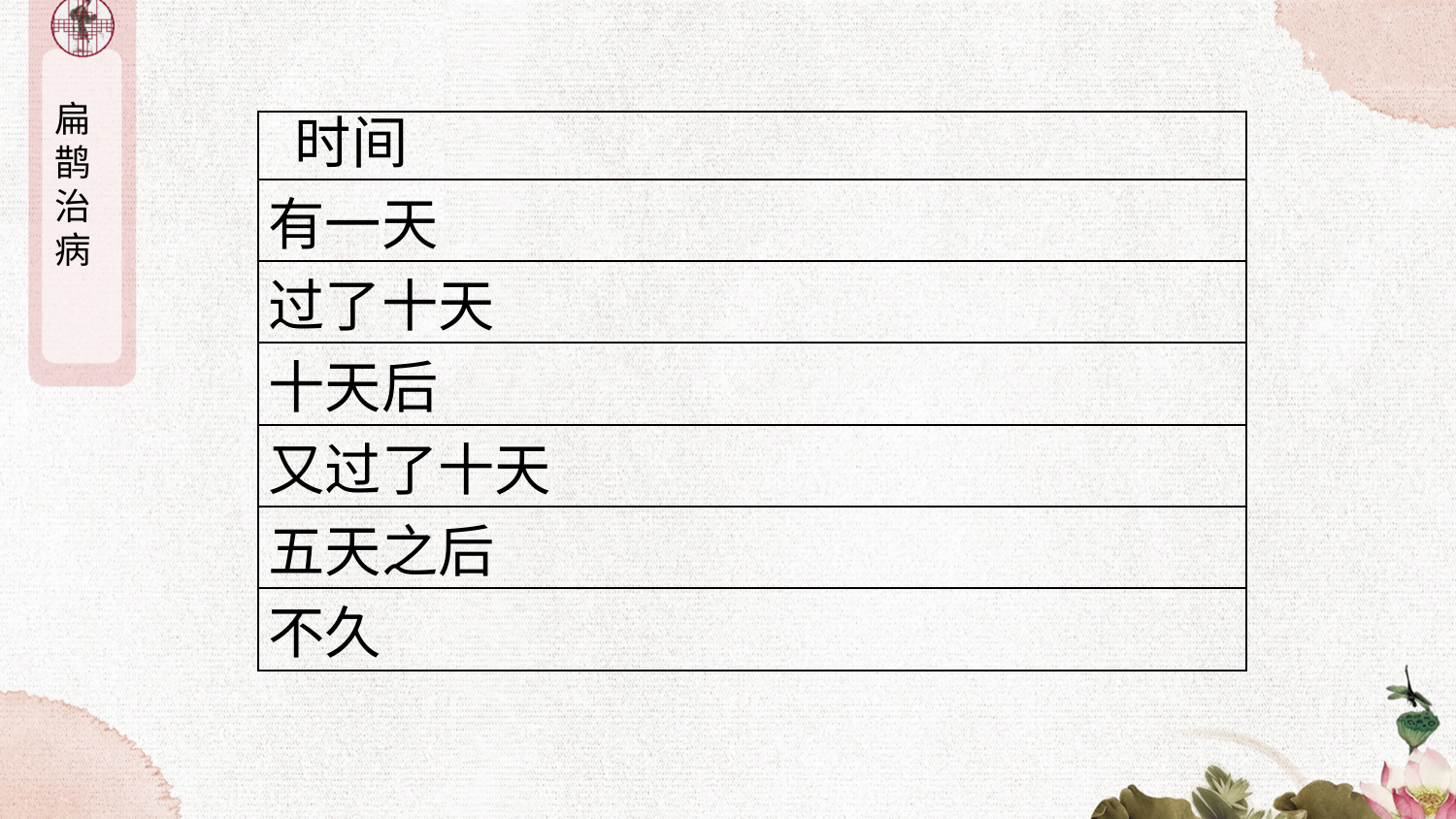

扁
鹊
治
病
时间
|  |
| --- |
| 有一天 |
| 过了十天 |
| 十天后 |
| 又过了十天 |
| 五天之后 |
| 不久 |